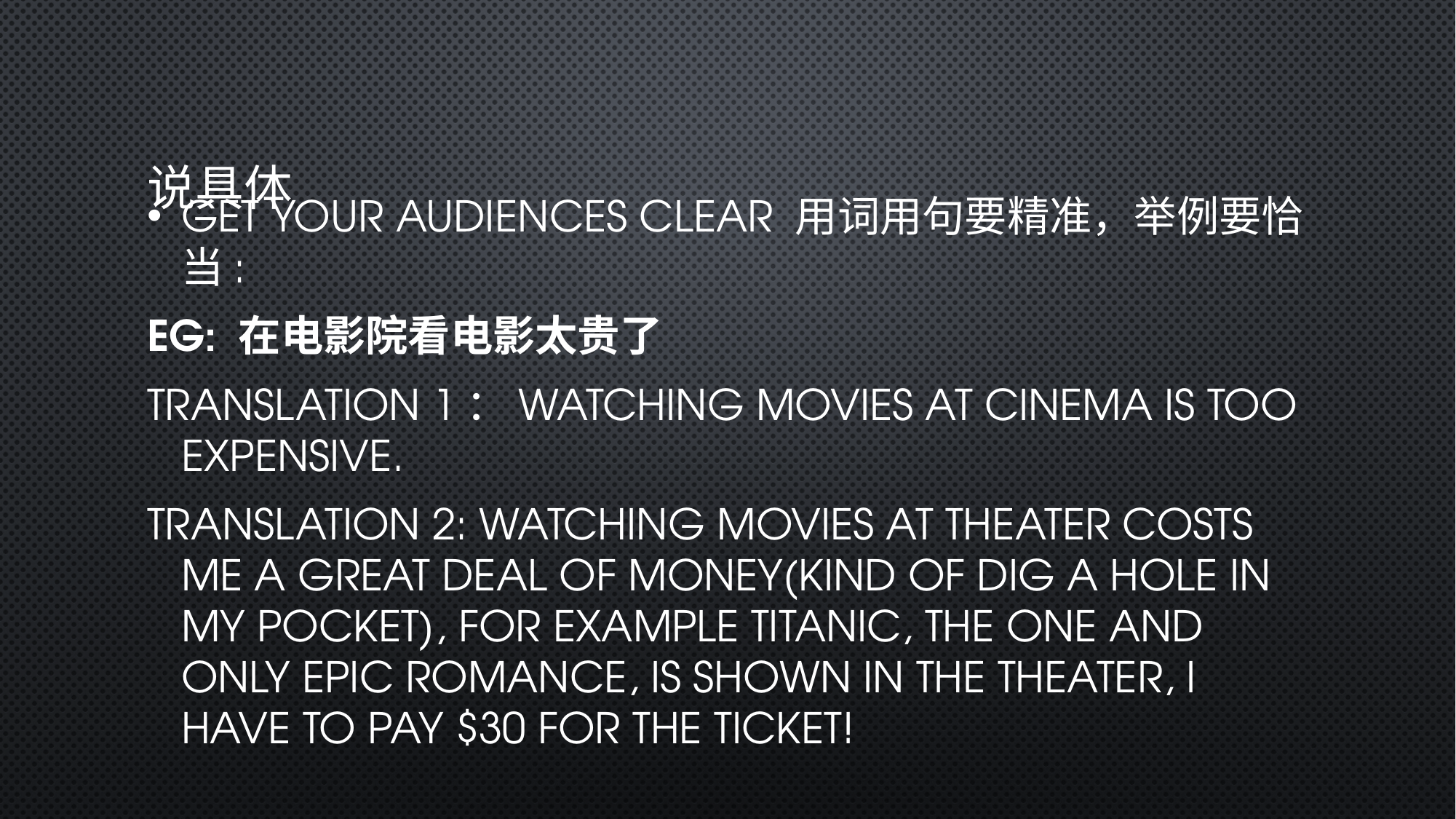

# 说具体
Get your audiences clear 用词用句要精准，举例要恰当:
EG: 在电影院看电影太贵了
Translation 1：watching movies at cinema is too expensive.
Translation 2: watching movies at theater costs me a great deal of money(kind of dig a hole in my pocket), for example Titanic, the one and only epic romance, is shown in the theater, I have to pay $30 for the ticket!